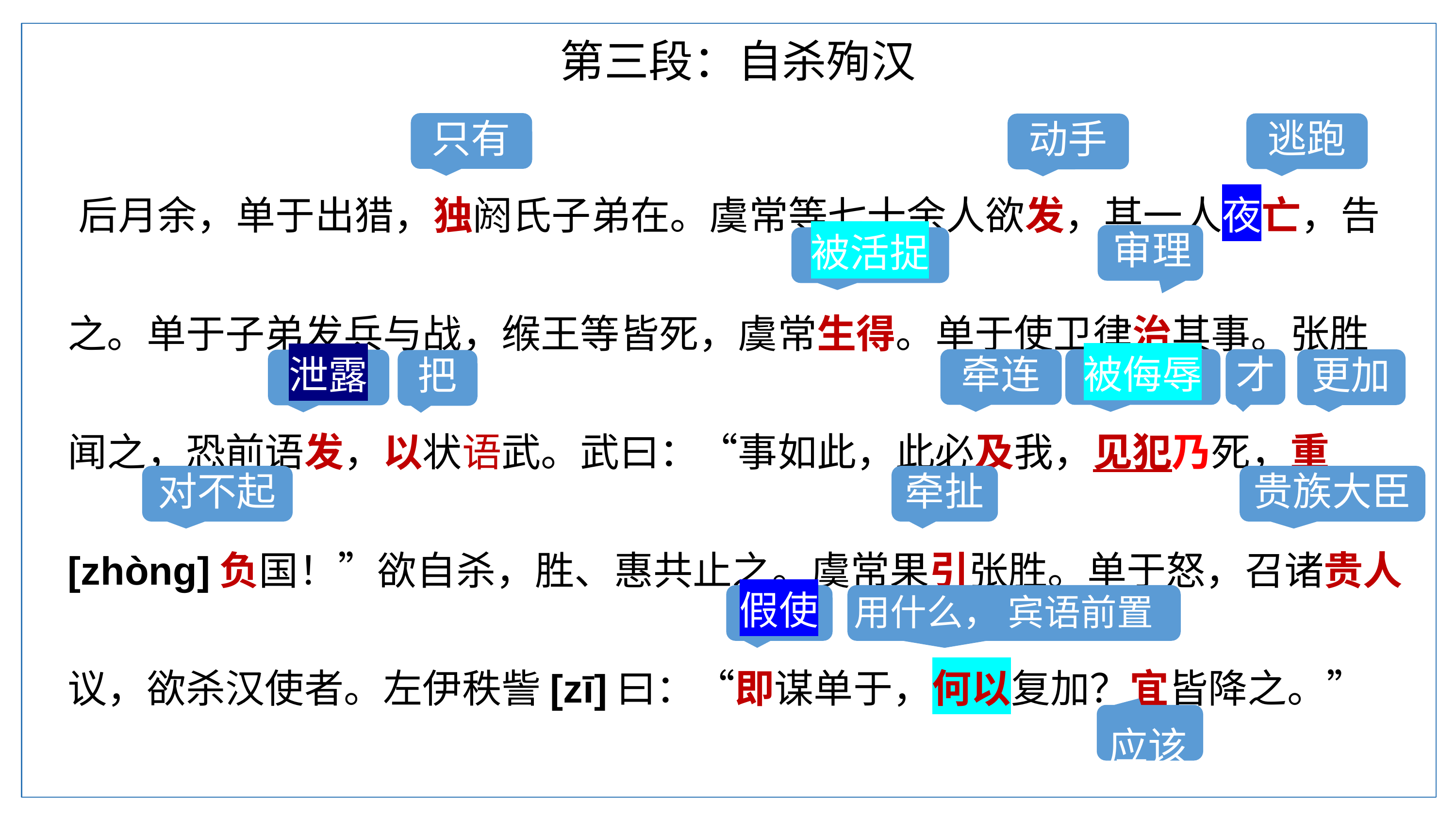

第三段：自杀殉汉
只有

逃跑

动手

后月余，单于出猎，独阏氏子弟在。虞常等七十余人欲发，其一人夜亡，告之。单于子弟发兵与战，缑王等皆死，虞常生得。单于使卫律治其事。张胜闻之，恐前语发，以状语武。武曰：“事如此，此必及我，见犯乃死，重[zhòng]负国！”欲自杀，胜、惠共止之。虞常果引张胜。单于怒，召诸贵人议，欲杀汉使者。左伊秩訾[zī]曰：“即谋单于，何以复加？宜皆降之。”
审理

被活捉

牵连

被侮辱

才

更加

泄露

把

对不起

牵扯

贵族大臣

假使

用什么， 宾语前置

应该